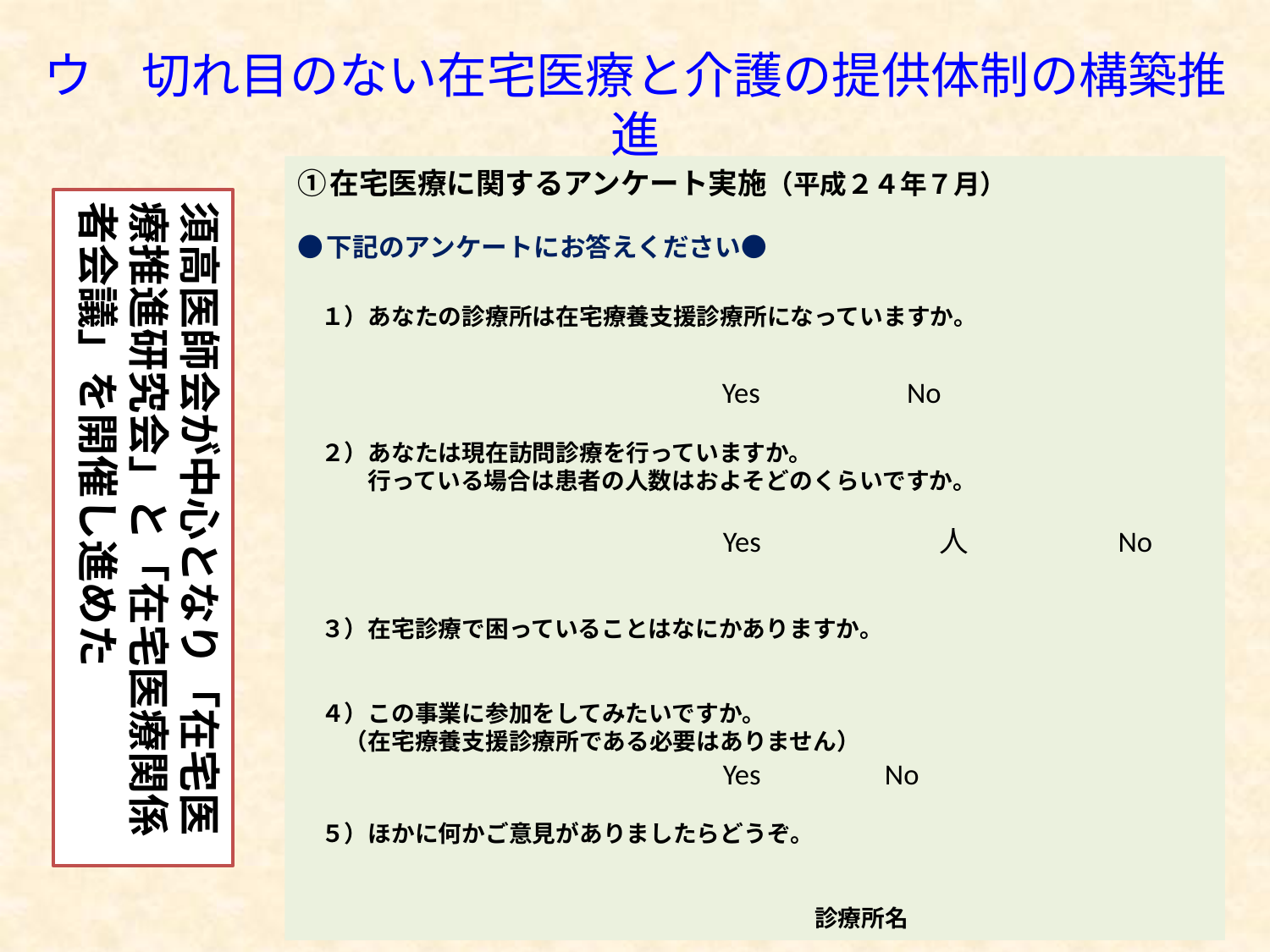

ウ　切れ目のない在宅医療と介護の提供体制の構築推進
①在宅医療に関するアンケート実施（平成２４年７月）

●下記のアンケートにお答えください●

　１）あなたの診療所は在宅療養支援診療所になっていますか。
　　　　　　　　　　　　　Yes        　　　No

　２）あなたは現在訪問診療を行っていますか。
　　　行っている場合は患者の人数はおよそどのくらいですか。
　　　　　　　　　　　　　　　　　　Yes　　　　　　人　　　　　No

　３）在宅診療で困っていることはなにかありますか。

　４）この事業に参加をしてみたいですか。
　　（在宅療養支援診療所である必要はありません）
　　　　　　　　　　　　　　  Yes        　　 No

　５）ほかに何かご意見がありましたらどうぞ。

　　　　　　　　　　　　　　　　　　　　　　診療所名
須高医師会が中心となり「在宅医療推進研究会」と「在宅医療関係者会議」を開催し進めた
17